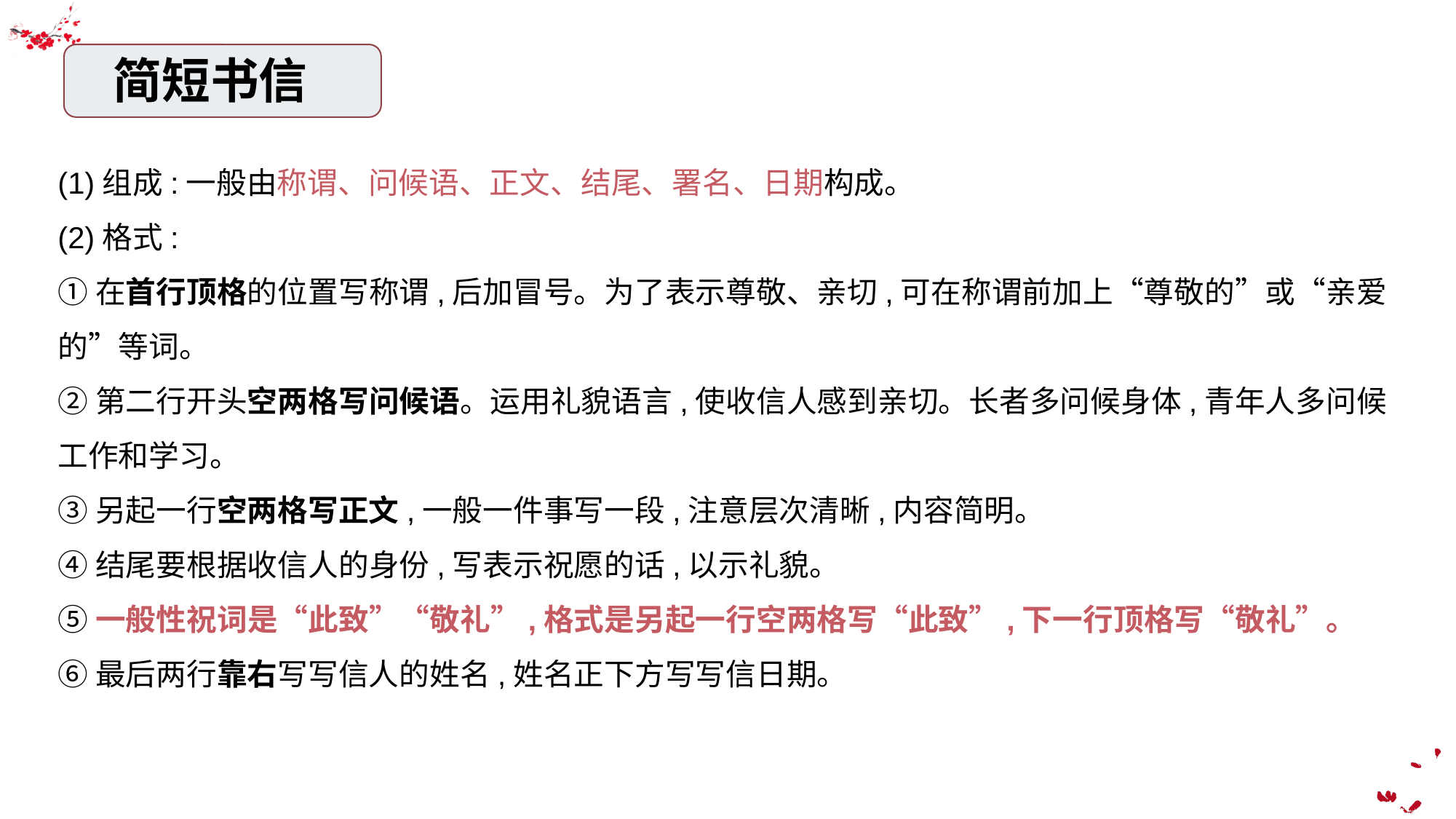

简短书信
(1)组成:一般由称谓、问候语、正文、结尾、署名、日期构成。
(2)格式:
①在首行顶格的位置写称谓,后加冒号。为了表示尊敬、亲切,可在称谓前加上“尊敬的”或“亲爱的”等词。
②第二行开头空两格写问候语。运用礼貌语言,使收信人感到亲切。长者多问候身体,青年人多问候工作和学习。
③另起一行空两格写正文,一般一件事写一段,注意层次清晰,内容简明。
④结尾要根据收信人的身份,写表示祝愿的话,以示礼貌。
⑤一般性祝词是“此致”“敬礼”,格式是另起一行空两格写“此致”,下一行顶格写“敬礼”。
⑥最后两行靠右写写信人的姓名,姓名正下方写写信日期。